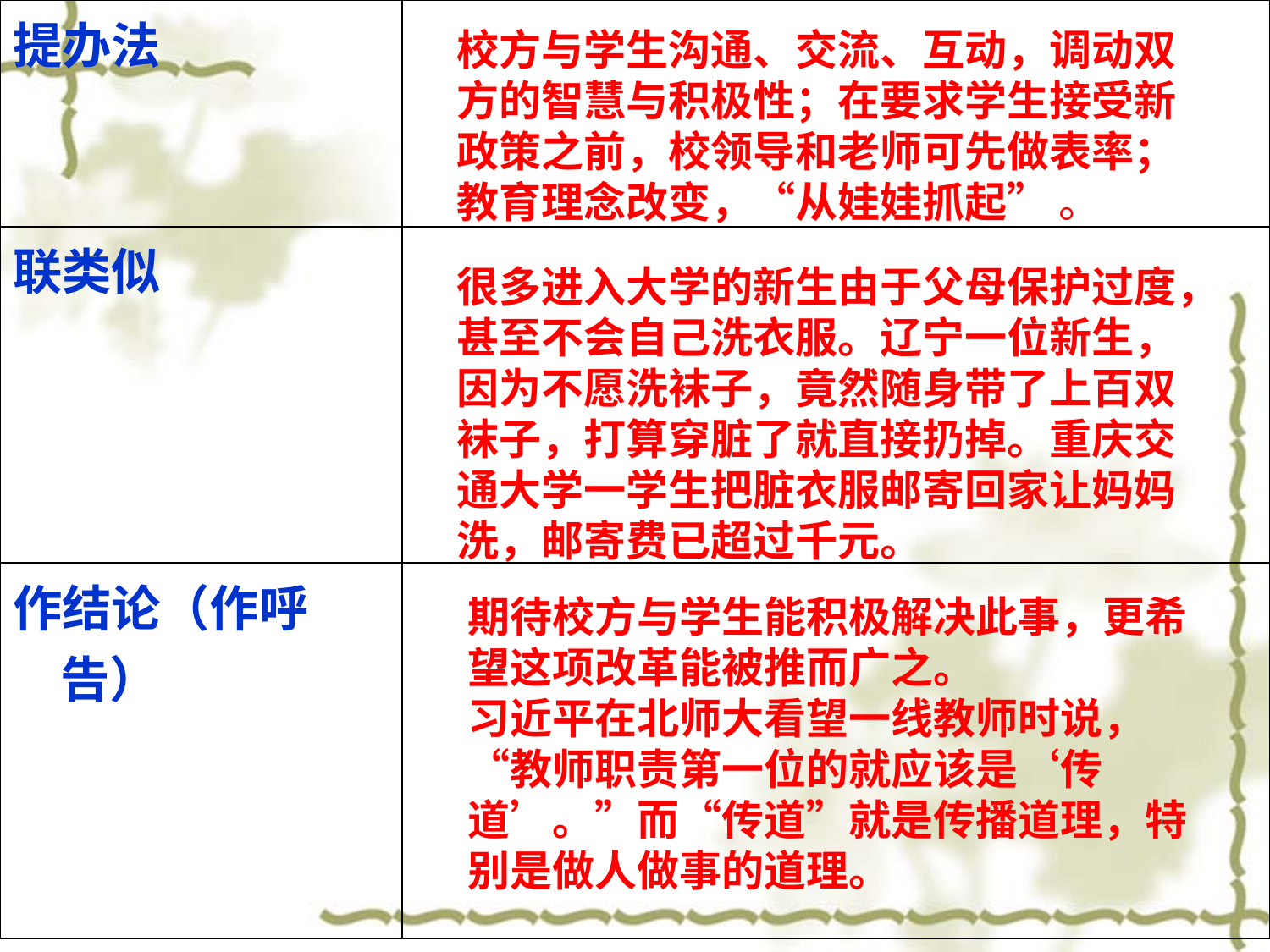

| 提办法 |  |
| --- | --- |
| 联类似 |  |
| 作结论（作呼告） |  |
校方与学生沟通、交流、互动，调动双方的智慧与积极性；在要求学生接受新政策之前，校领导和老师可先做表率；教育理念改变，“从娃娃抓起” 。
很多进入大学的新生由于父母保护过度，甚至不会自己洗衣服。辽宁一位新生，因为不愿洗袜子，竟然随身带了上百双袜子，打算穿脏了就直接扔掉。重庆交通大学一学生把脏衣服邮寄回家让妈妈洗，邮寄费已超过千元。
期待校方与学生能积极解决此事，更希望这项改革能被推而广之。
习近平在北师大看望一线教师时说，“教师职责第一位的就应该是‘传道’。”而“传道”就是传播道理，特别是做人做事的道理。